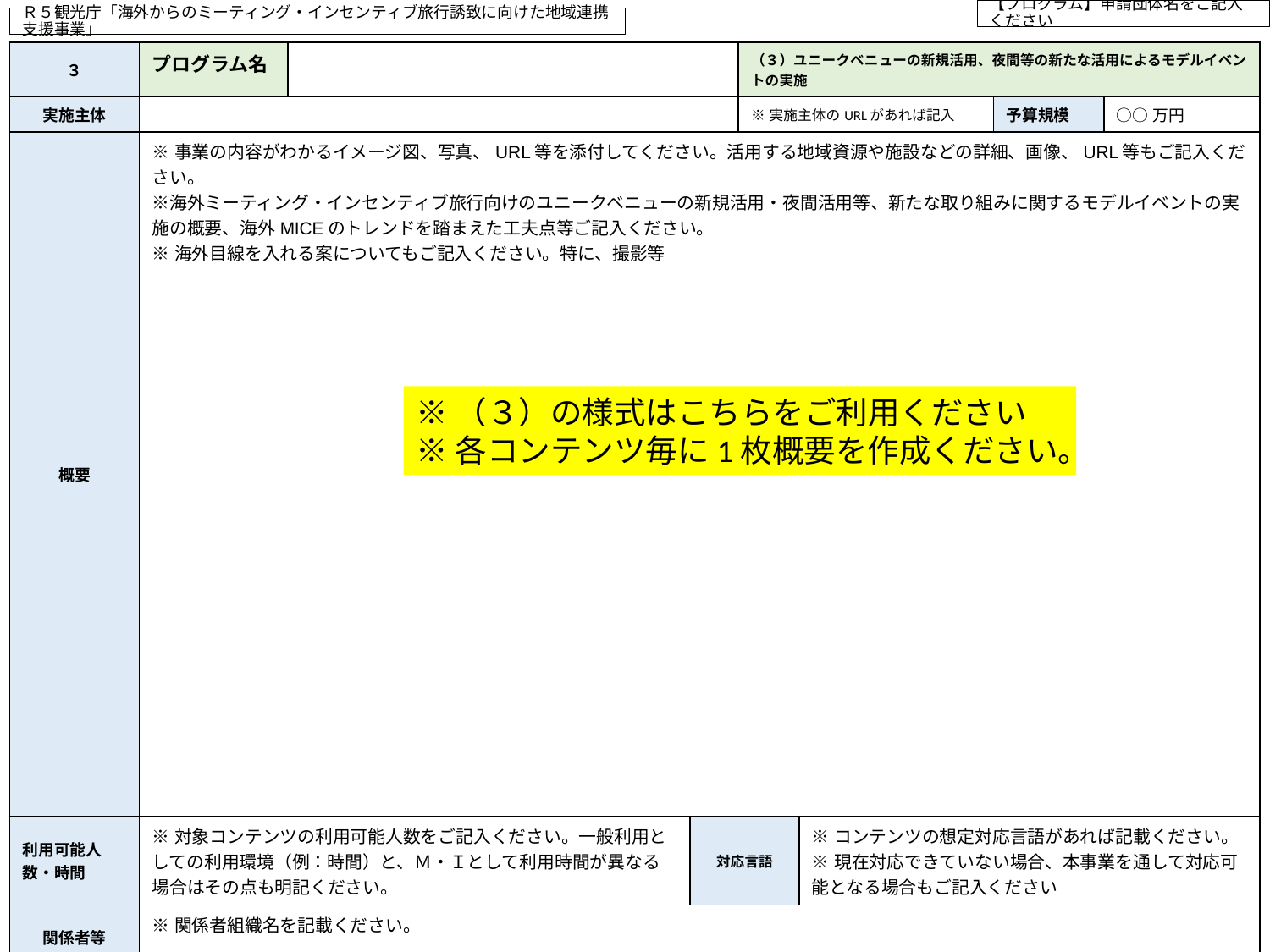

【プログラム】申請団体名をご記入ください
Ｒ５観光庁「海外からのミーティング・インセンティブ旅行誘致に向けた地域連携支援事業」
| ３ | プログラム名 |  | (１)テクニカルビジット等の開発・整備等地域の知的資産活用に向けた取組 | （３）ユニークベニューの新規活用、夜間等の新たな活用によるモデルイベントの実施 |  |  |  |
| --- | --- | --- | --- | --- | --- | --- | --- |
| 実施主体 |  |  |  | ※実施主体のURLがあれば記入 |  | 予算規模 | ○○万円 |
| 概要 | ※事業の内容がわかるイメージ図、写真、URL等を添付してください。活用する地域資源や施設などの詳細、画像、URL等もご記入ください。 ※海外ミーティング・インセンティブ旅行向けのユニークベニューの新規活用・夜間活用等、新たな取り組みに関するモデルイベントの実施の概要、海外MICEのトレンドを踏まえた工夫点等ご記入ください。 ※海外目線を入れる案についてもご記入ください。特に、撮影等 |  |  |  |  |  |  |
| 利用可能人数・時間 | ※対象コンテンツの利用可能人数をご記入ください。一般利用としての利用環境（例：時間）と、Ｍ・Ｉとして利用時間が異なる場合はその点も明記ください。 |  | 対応言語 |  | ※コンテンツの想定対応言語があれば記載ください。 ※現在対応できていない場合、本事業を通して対応可能となる場合もご記入ください |  |  |
| 関係者等 | ※関係者組織名を記載ください。 |  |  |  |  |  |  |
※（３）の様式はこちらをご利用ください
※各コンテンツ毎に1枚概要を作成ください。